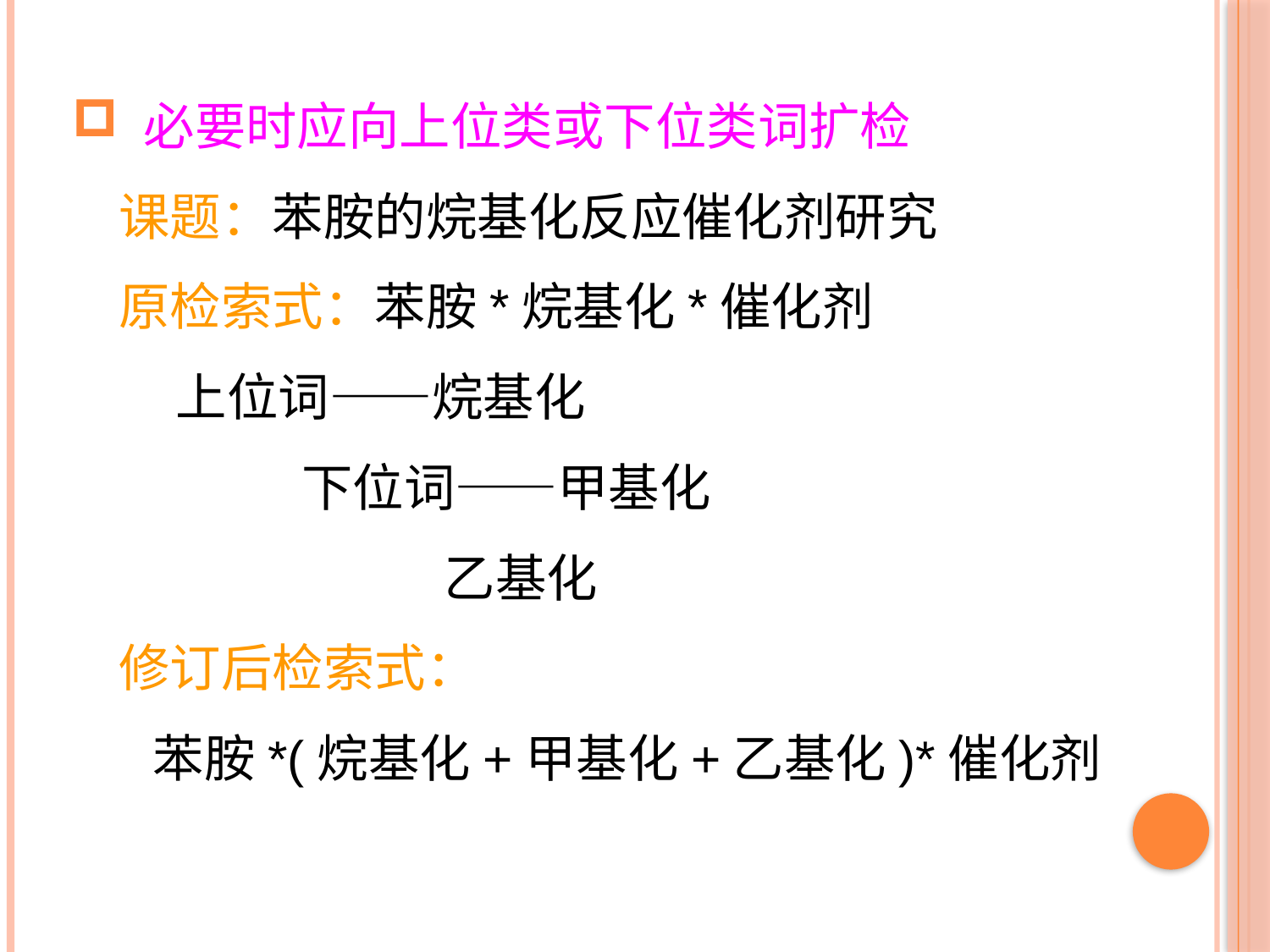

必要时应向上位类或下位类词扩检
   课题：苯胺的烷基化反应催化剂研究
   原检索式：苯胺*烷基化*催化剂
        上位词——烷基化
                   下位词——甲基化
                       　    乙基化
   修订后检索式：
      苯胺*(烷基化+甲基化+乙基化)*催化剂